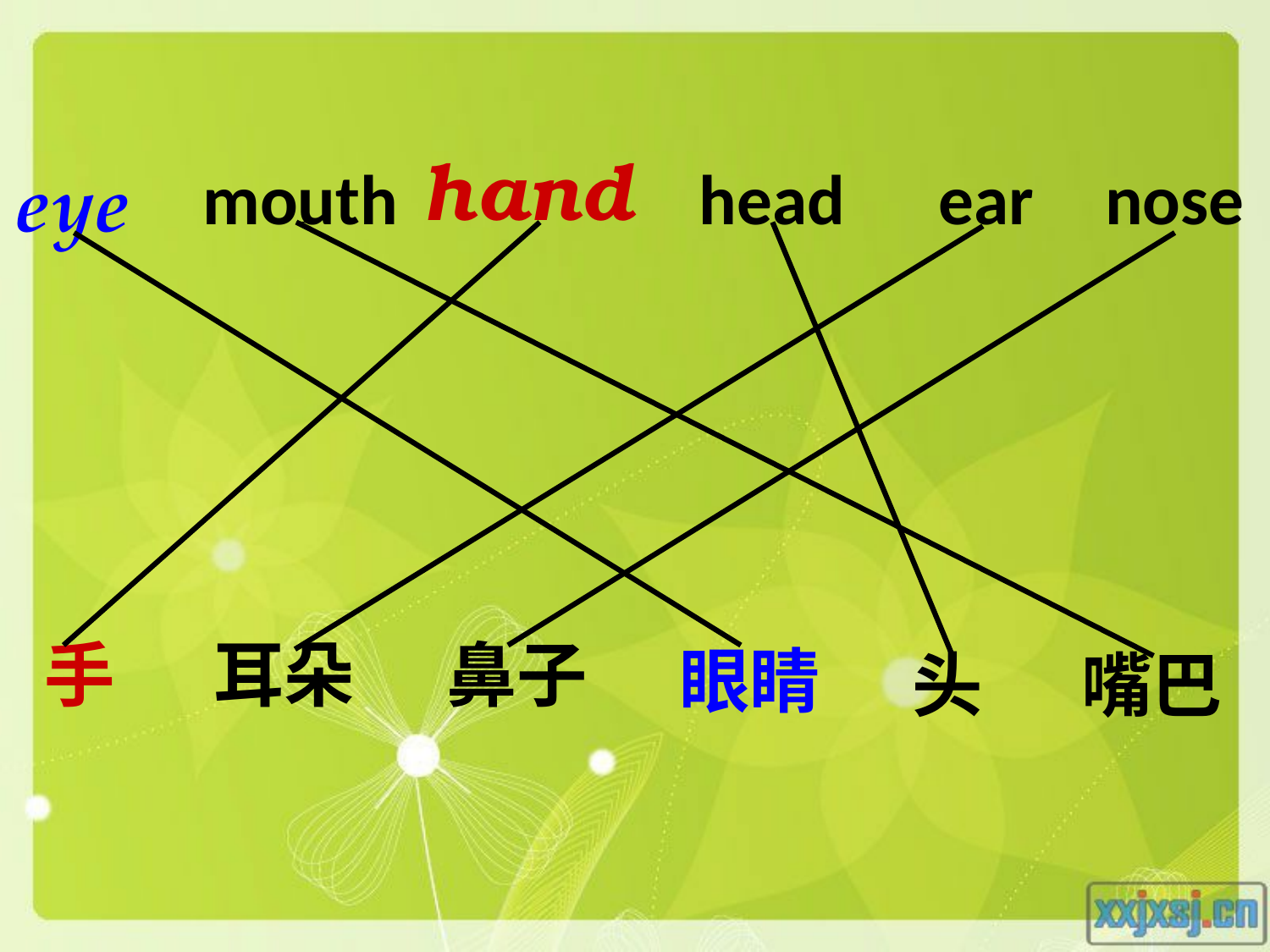

hand
eye
mouth
head
ear
nose

手
耳朵
鼻子
眼睛
头
嘴巴